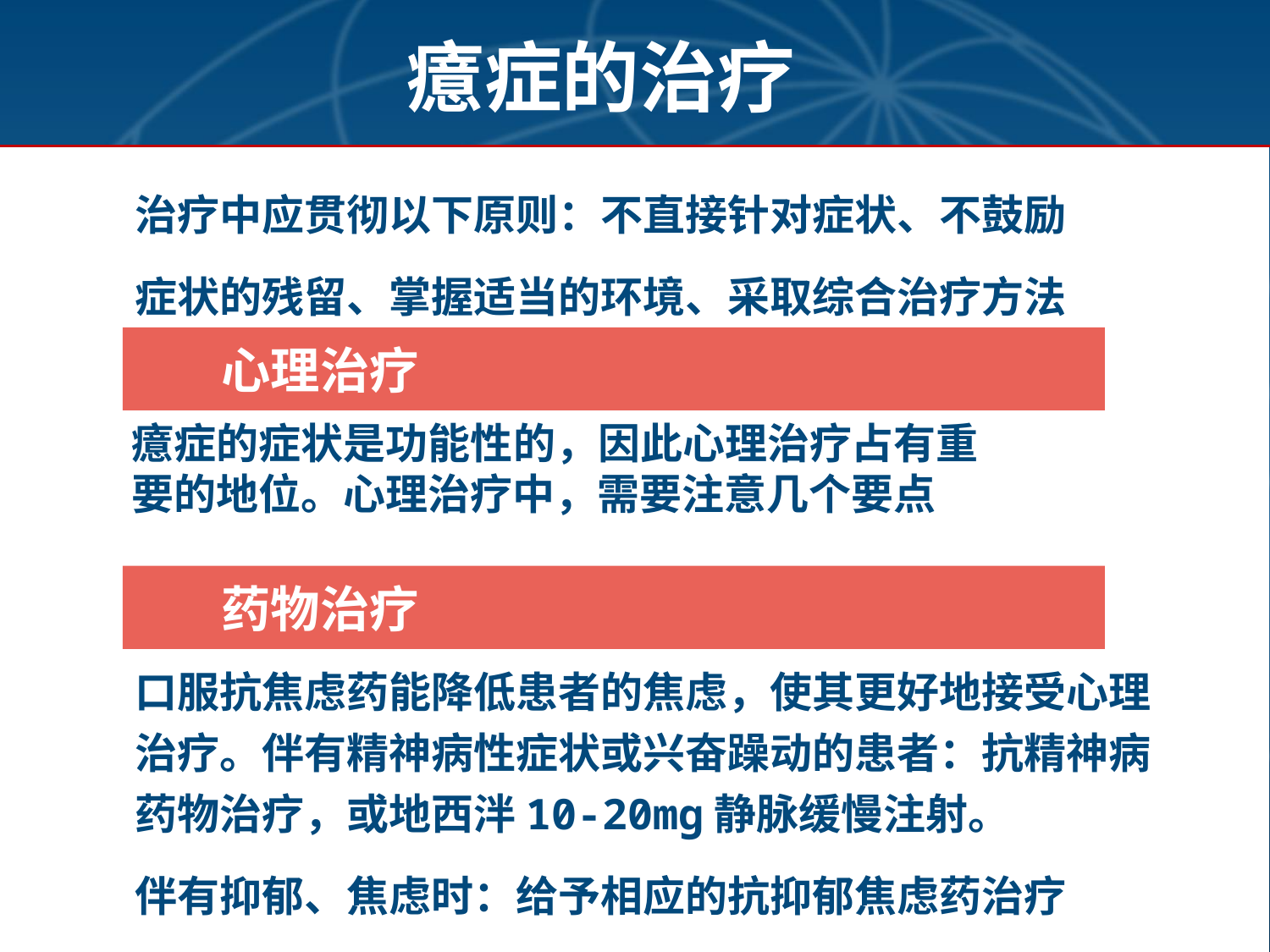

癔症的治疗
治疗中应贯彻以下原则：不直接针对症状、不鼓励
症状的残留、掌握适当的环境、采取综合治疗方法

心理治疗

癔症的症状是功能性的，因此心理治疗占有重要的地位。心理治疗中，需要注意几个要点
药物治疗
口服抗焦虑药能降低患者的焦虑，使其更好地接受心理治疗。伴有精神病性症状或兴奋躁动的患者：抗精神病药物治疗，或地西泮10-20mg静脉缓慢注射。
伴有抑郁、焦虑时：给予相应的抗抑郁焦虑药治疗